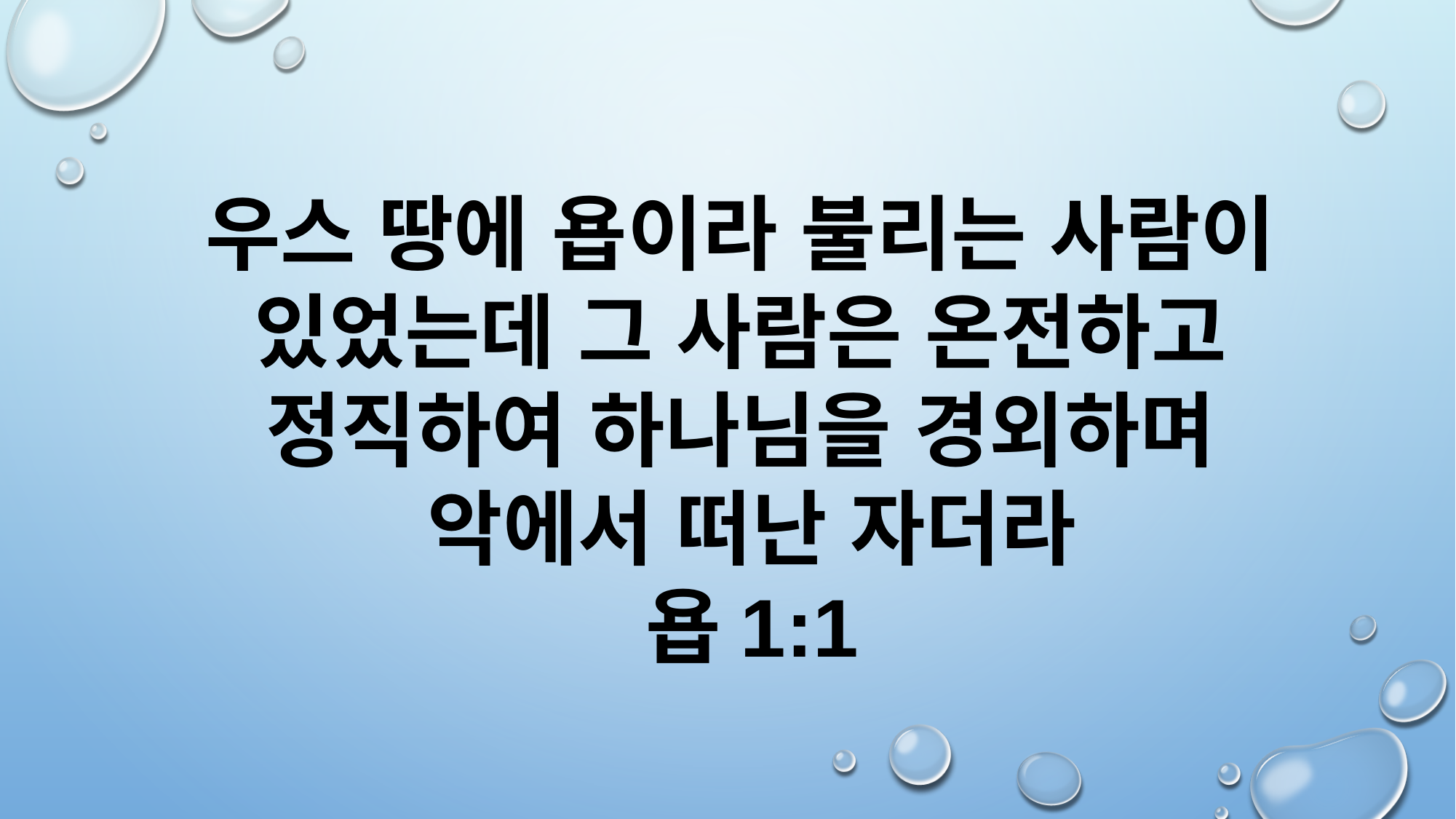

우스 땅에 욥이라 불리는 사람이
있었는데 그 사람은 온전하고
정직하여 하나님을 경외하며
악에서 떠난 자더라
욥1:1